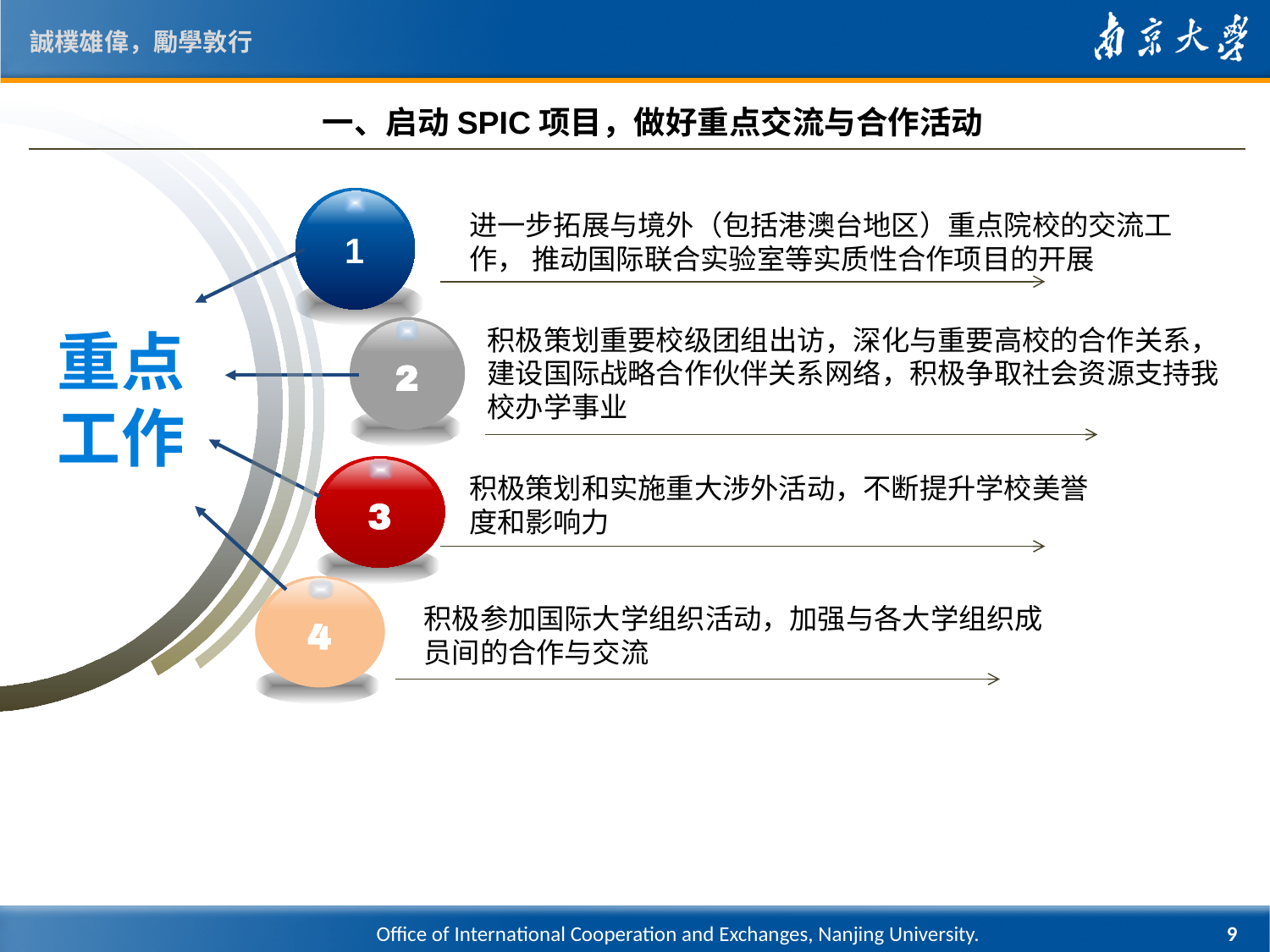

一、启动SPIC项目，做好重点交流与合作活动

1
进一步拓展与境外（包括港澳台地区）重点院校的交流工作， 推动国际联合实验室等实质性合作项目的开展

积极策划重要校级团组出访，深化与重要高校的合作关系，建设国际战略合作伙伴关系网络，积极争取社会资源支持我校办学事业
重点工作

2

3

积极策划和实施重大涉外活动，不断提升学校美誉度和影响力

4

积极参加国际大学组织活动，加强与各大学组织成员间的合作与交流